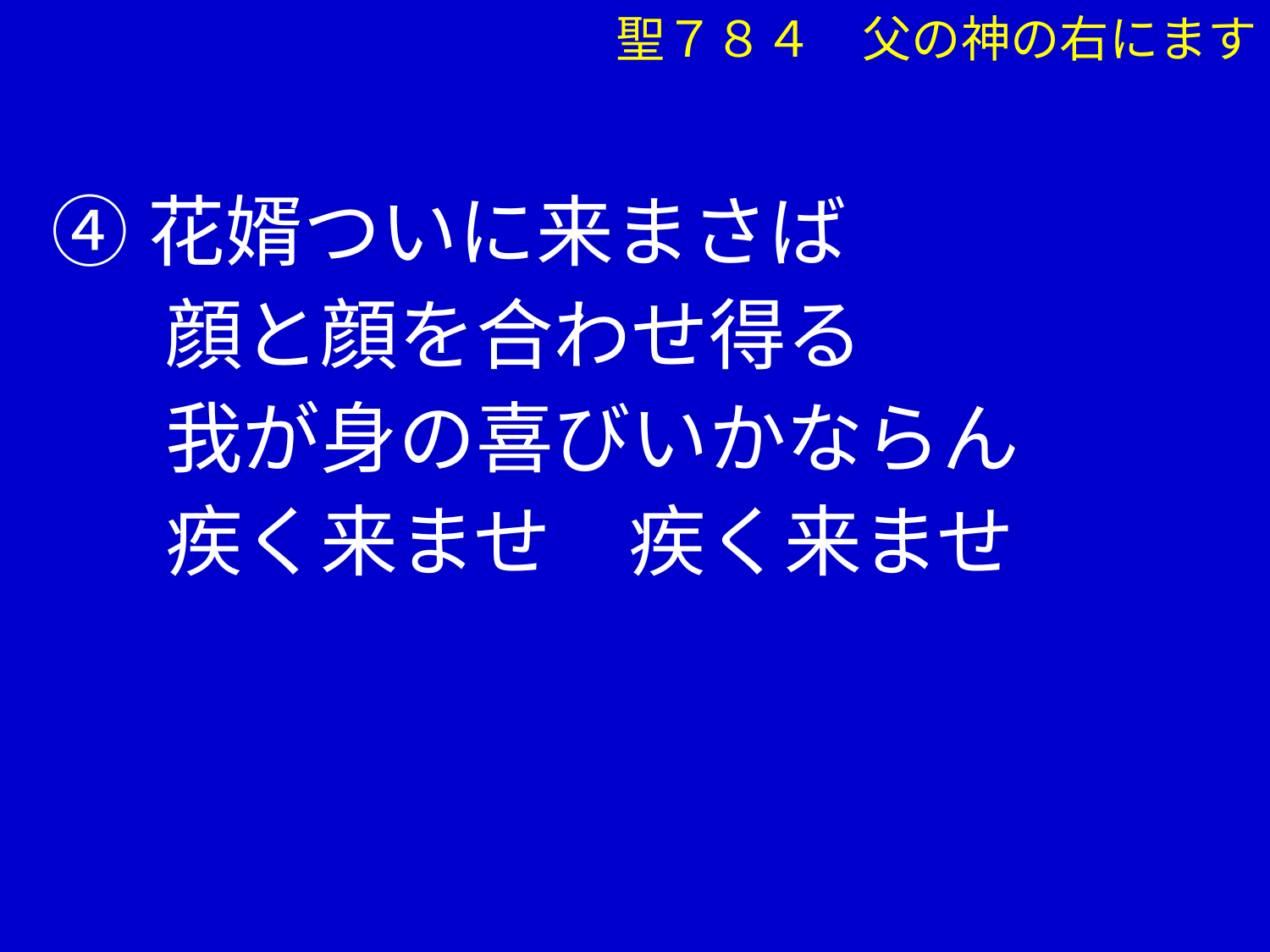

聖７８４　父の神の右にます

④花婿ついに来まさば
 　顔と顔を合わせ得る
 　我が身の喜びいかならん
 　疾く来ませ　疾く来ませ